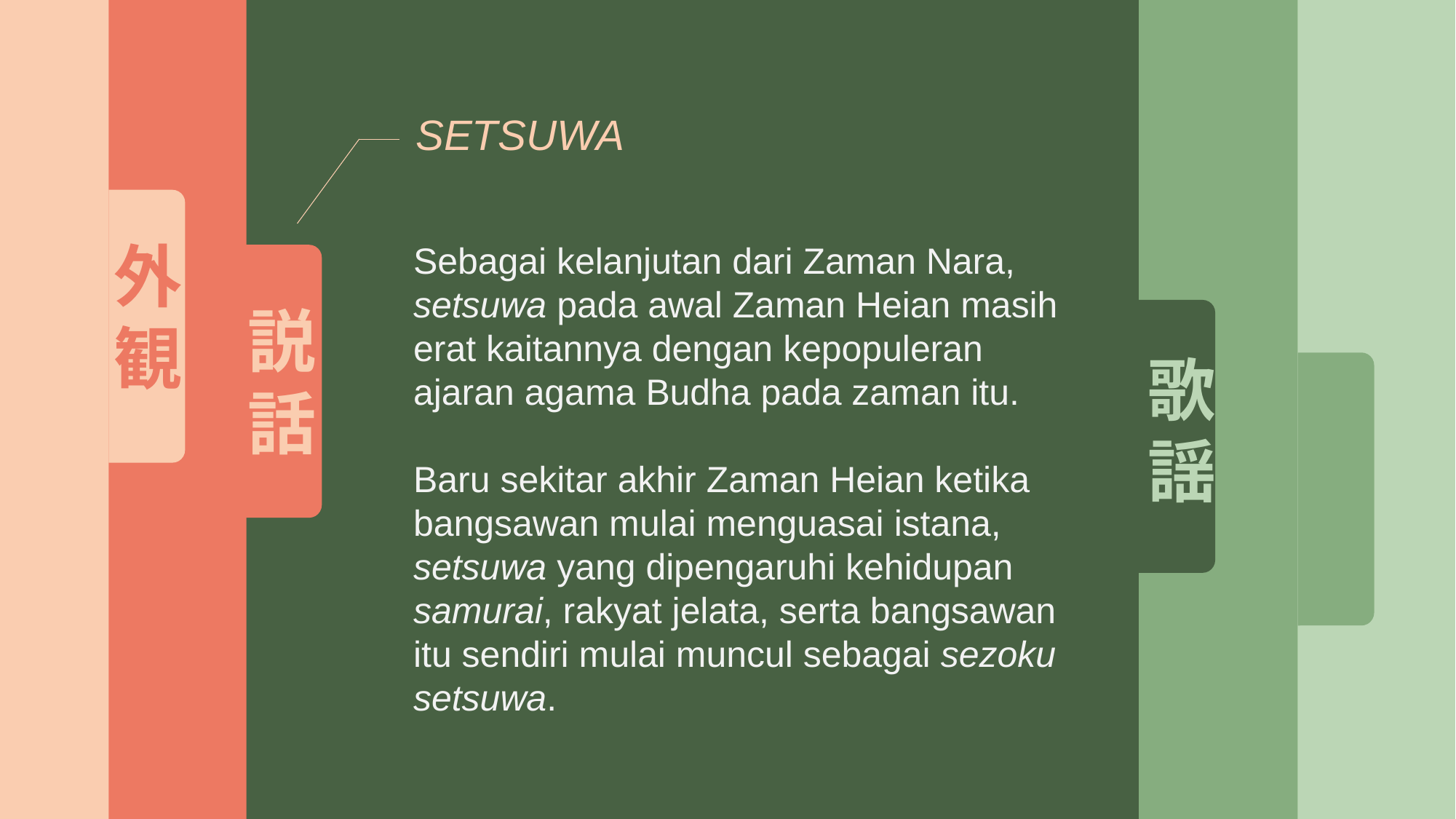

外観

説話

歌謡

SETSUWA
Sebagai kelanjutan dari Zaman Nara, setsuwa pada awal Zaman Heian masih erat kaitannya dengan kepopuleran ajaran agama Budha pada zaman itu.

Baru sekitar akhir Zaman Heian ketika bangsawan mulai menguasai istana, setsuwa yang dipengaruhi kehidupan samurai, rakyat jelata, serta bangsawan itu sendiri mulai muncul sebagai sezoku setsuwa.